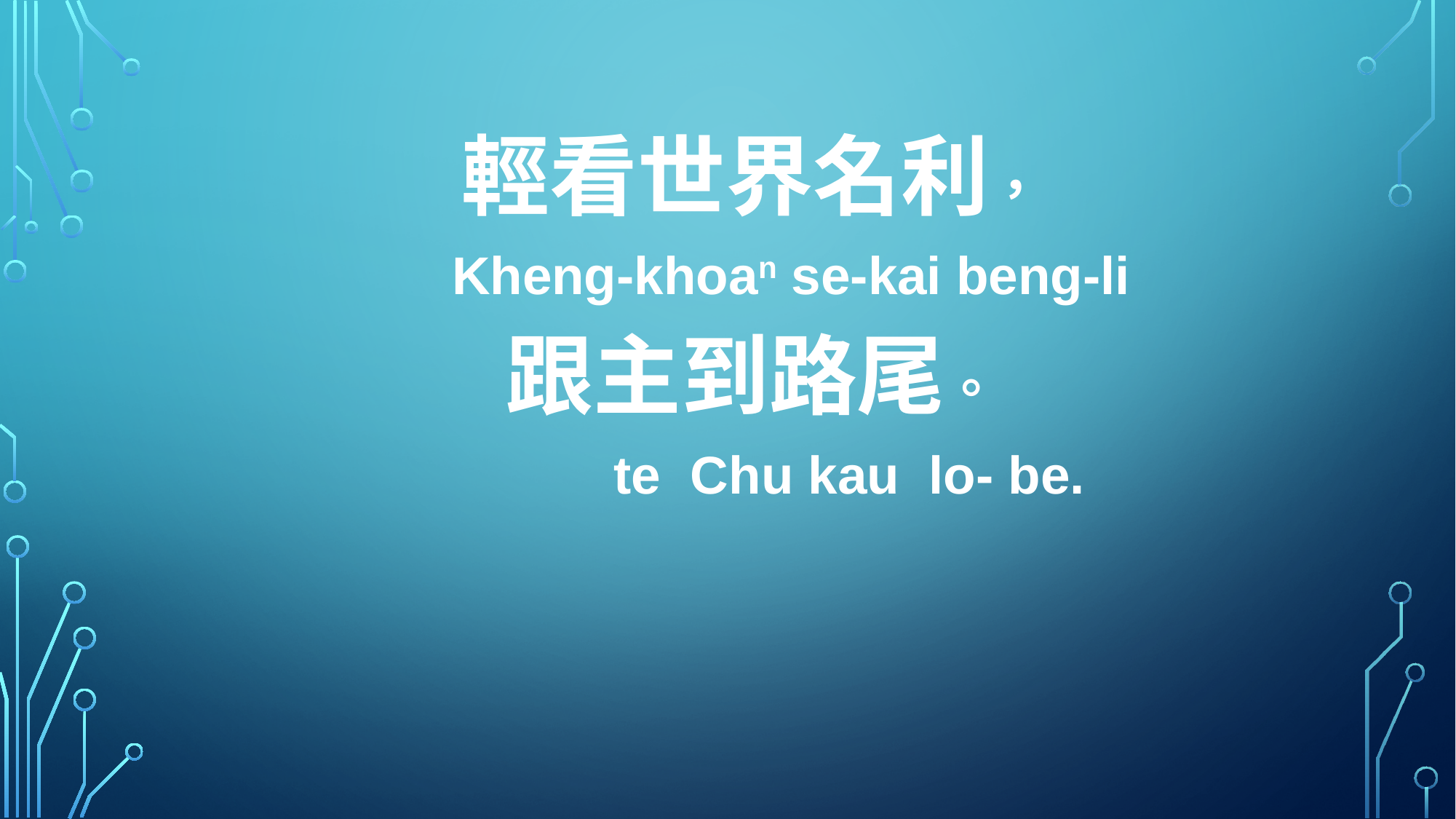

輕看世界名利，
               Kheng-khoan se-kai beng-li
跟主到路尾。
                          te  Chu kau  lo- be.